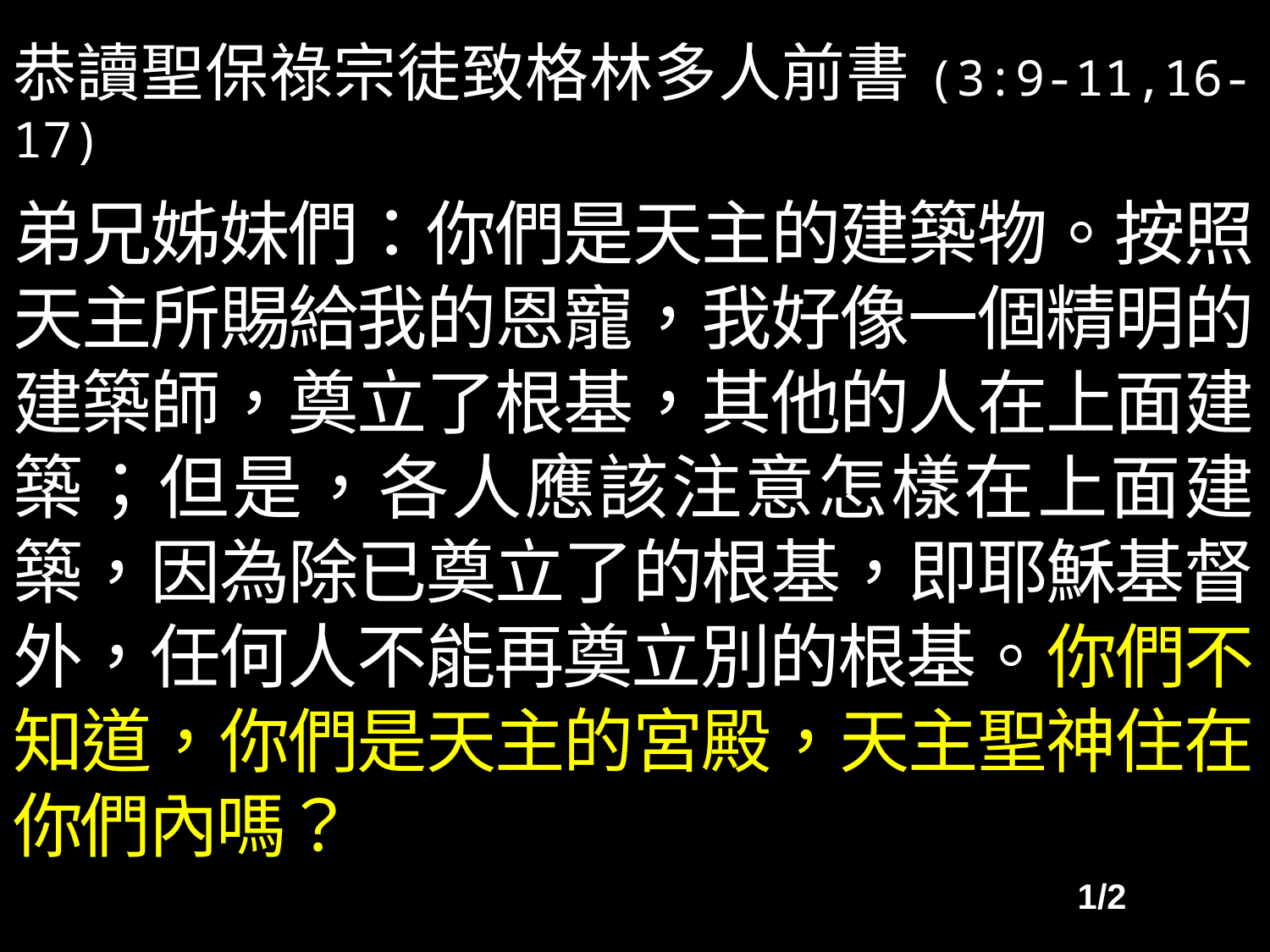

恭讀聖保祿宗徒致格林多人前書(3:9-11,16-17)
弟兄姊妹們：你們是天主的建築物。按照天主所賜給我的恩寵，我好像一個精明的建築師，奠立了根基，其他的人在上面建築；但是，各人應該注意怎樣在上面建築，因為除已奠立了的根基，即耶穌基督外，任何人不能再奠立別的根基。你們不知道，你們是天主的宮殿，天主聖神住在你們內嗎？
1/2